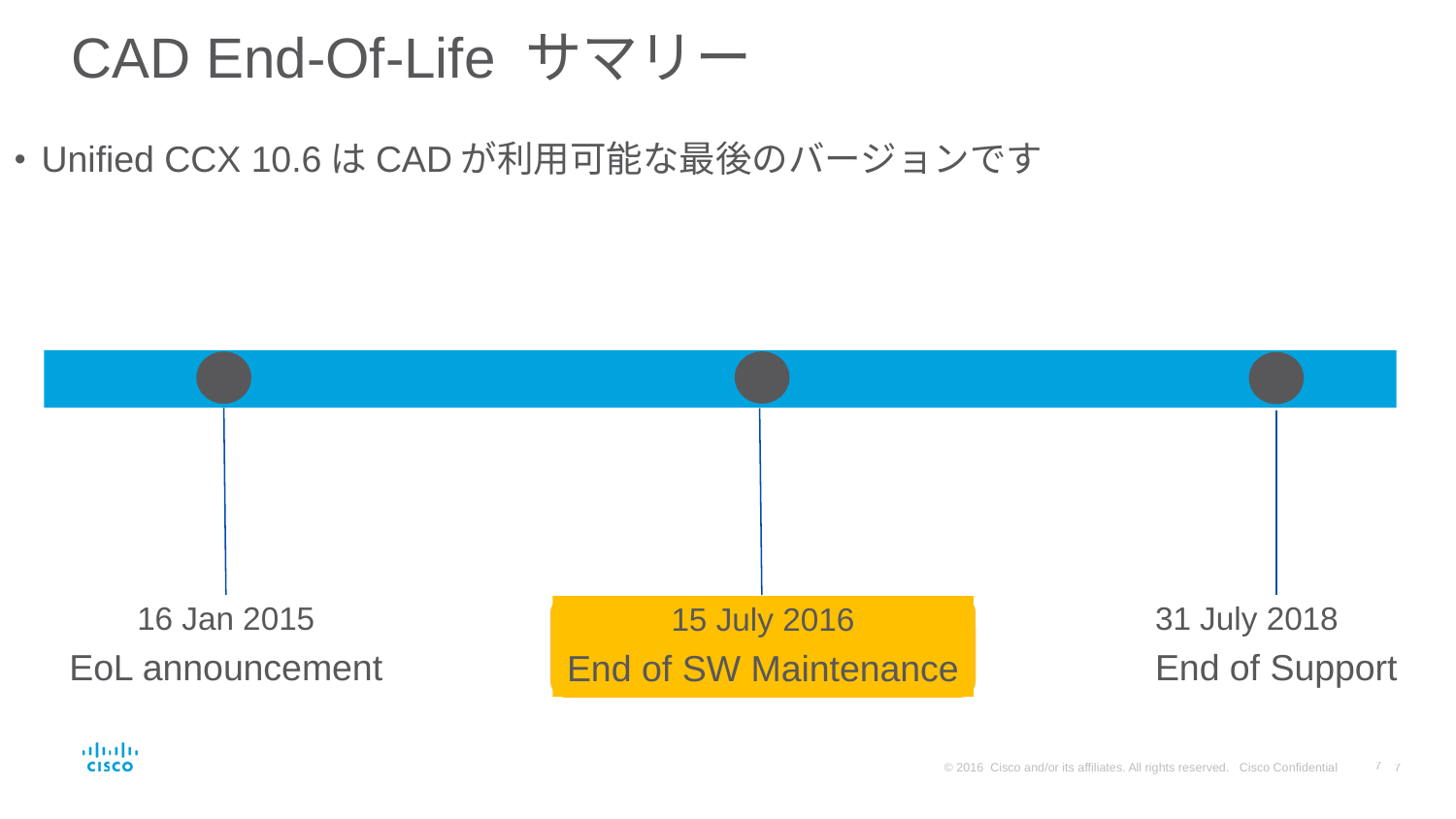

# CAD End-Of-Life サマリー
Unified CCX 10.6はCADが利用可能な最後のバージョンです

16 Jan 2015
EoL announcement
31 July 2018
End of Support

15 July 2016
End of SW Maintenance
7